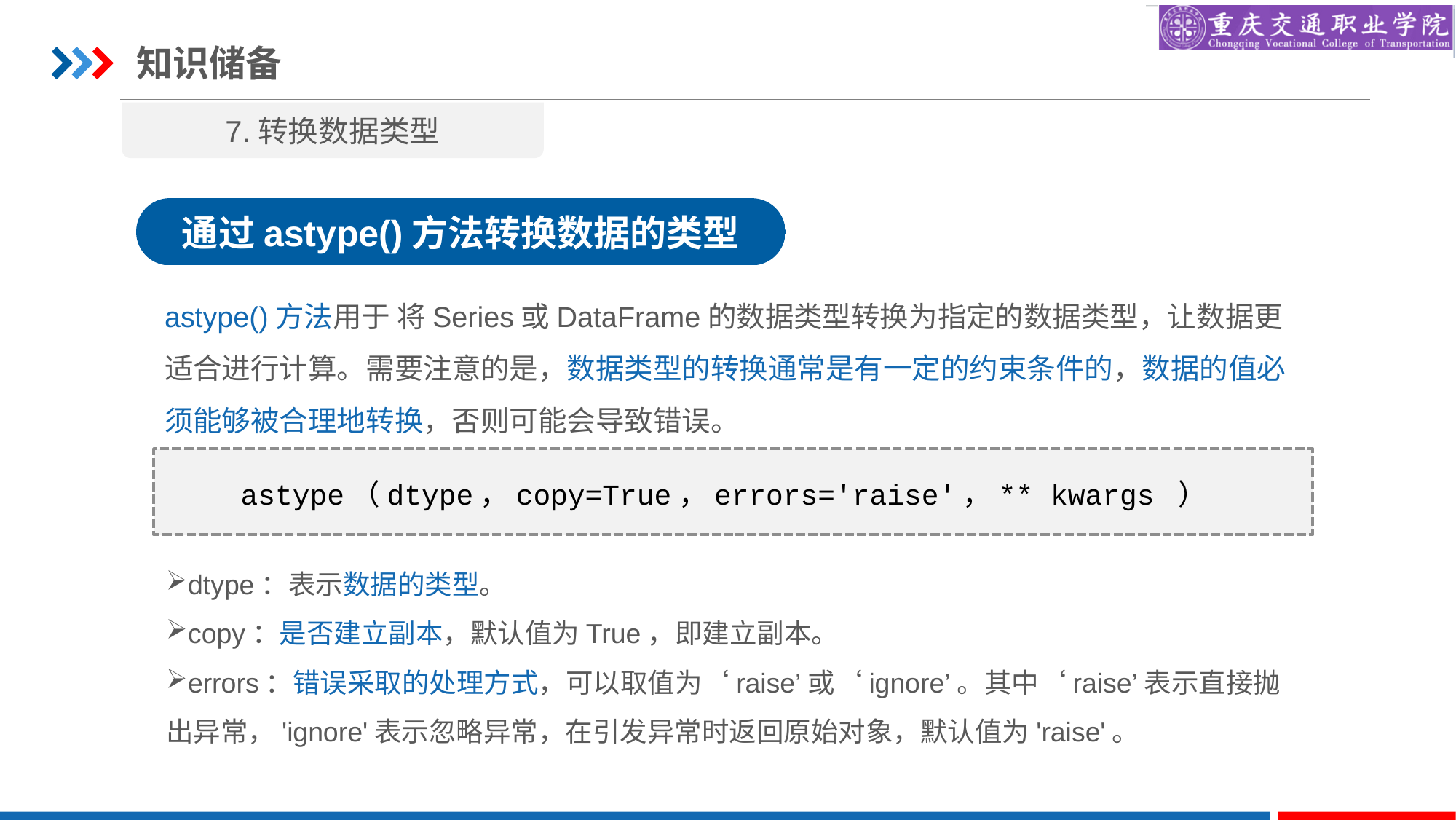

知识储备

7.转换数据类型
通过astype()方法转换数据的类型
astype()方法用于 将Series或DataFrame的数据类型转换为指定的数据类型，让数据更适合进行计算。需要注意的是，数据类型的转换通常是有一定的约束条件的，数据的值必须能够被合理地转换，否则可能会导致错误。

astype（dtype，copy=True，errors='raise'，** kwargs ）
dtype：表示数据的类型。
copy：是否建立副本，默认值为True，即建立副本。
errors：错误采取的处理方式，可以取值为‘raise’或‘ignore’。其中‘raise’表示直接抛出异常，'ignore'表示忽略异常，在引发异常时返回原始对象，默认值为'raise'。